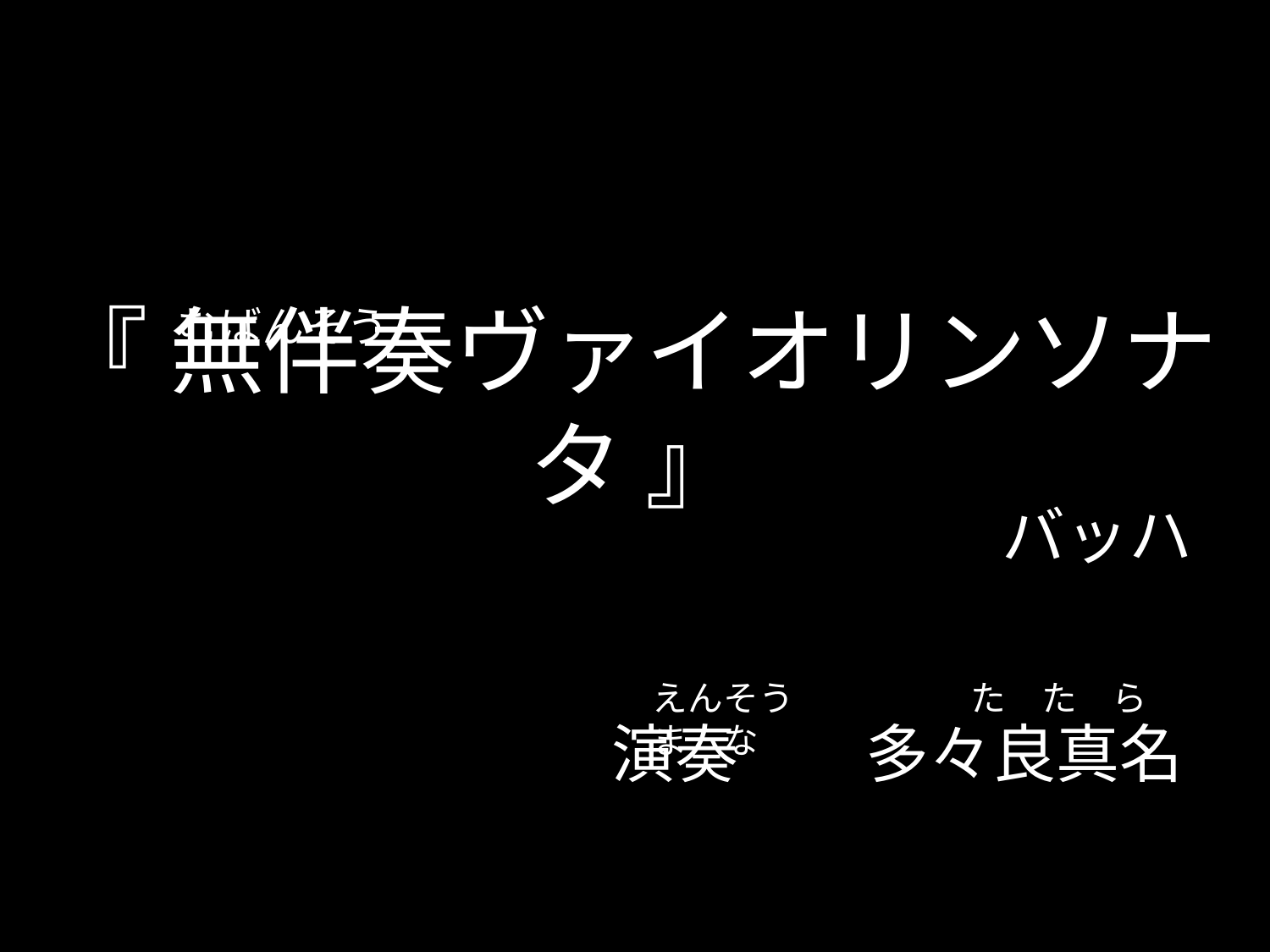

むばんそう
# 『 無伴奏ヴァイオリンソナタ 』
バッハ
えんそう　　　　　た　た　ら　  ま　な
演奏　　多々良真名